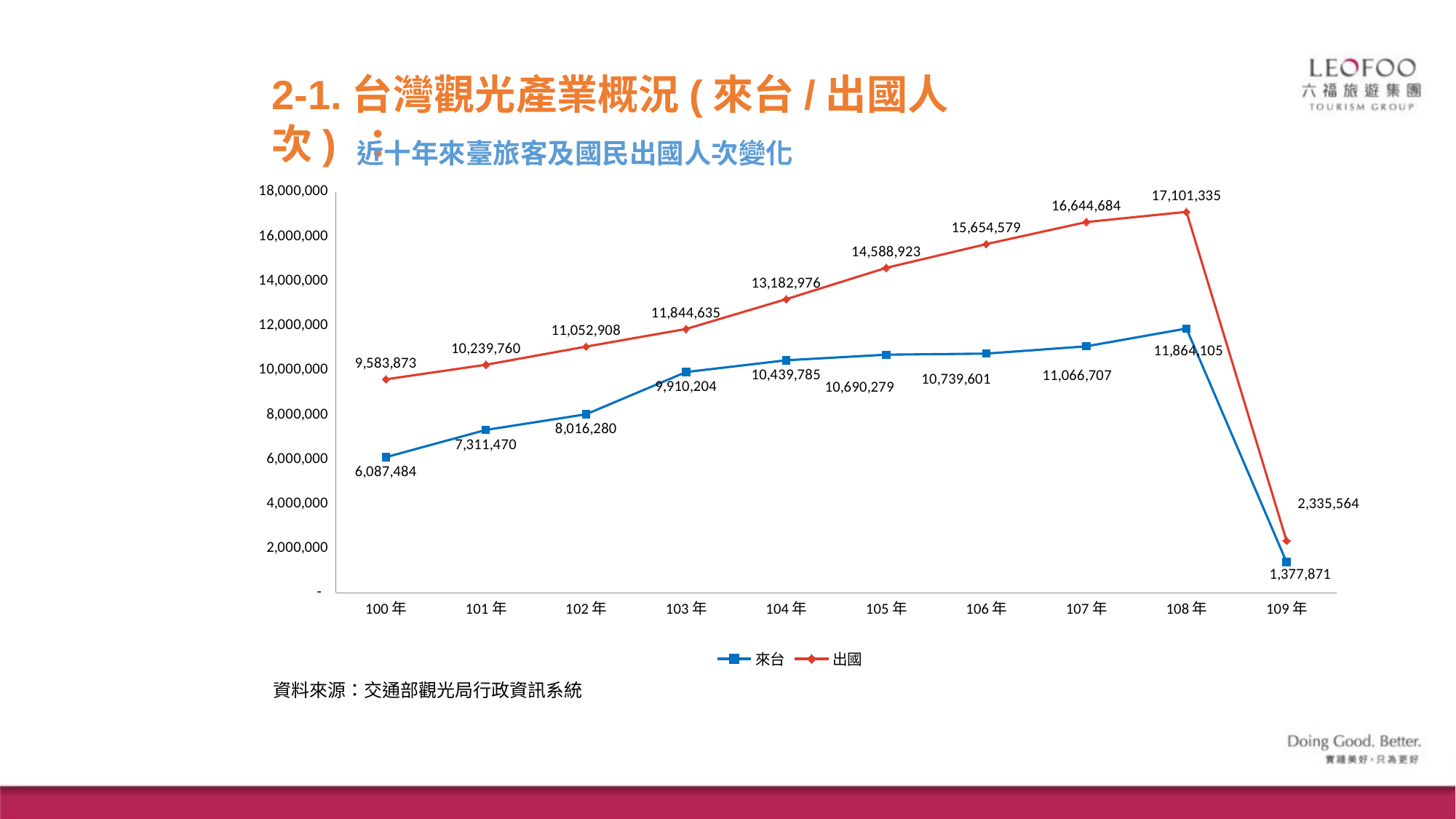

2-1.台灣觀光產業概況(來台/出國人次) ：
近十年來臺旅客及國民出國人次變化

### Chart

| Category | 來台 | 出國 |
|---|---|---|
| 100年 | 6087484.0 | 9583873.0 |
| 101年 | 7311470.0 | 10239760.0 |
| 102年 | 8016280.0 | 11052908.0 |
| 103年 | 9910204.0 | 11844635.0 |
| 104年 | 10439785.0 | 13182976.0 |
| 105年 | 10690279.0 | 14588923.0 |
| 106年 | 10739601.0 | 15654579.0 |
| 107年 | 11066707.0 | 16644684.0 |
| 108年 | 11864105.0 | 17101335.0 |
| 109年 | 1377871.0 | 2335564.0 |
資料來源：交通部觀光局行政資訊系統